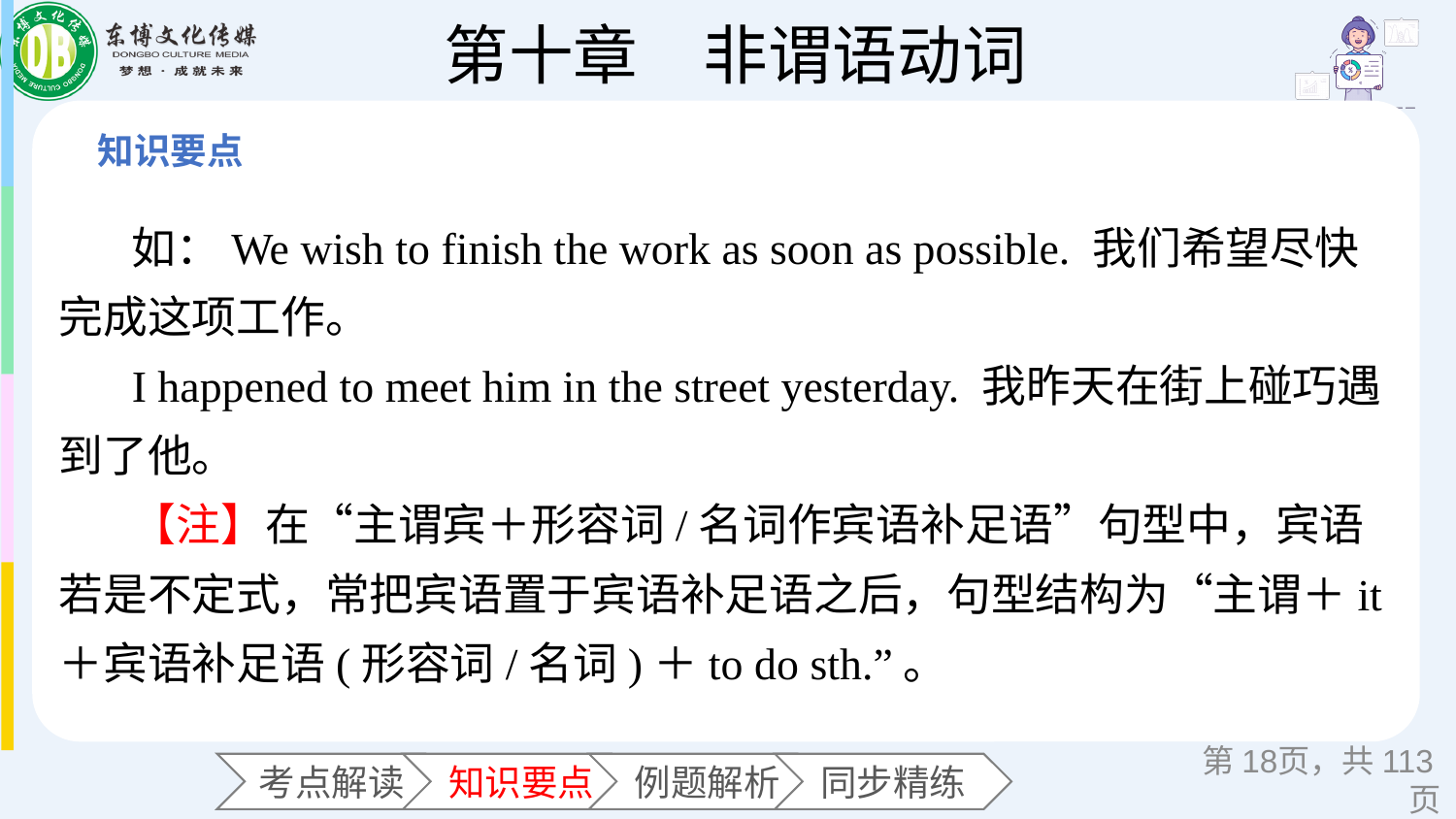

如：We wish to finish the work as soon as possible. 我们希望尽快完成这项工作。
I happened to meet him in the street yesterday. 我昨天在街上碰巧遇到了他。
【注】在“主谓宾＋形容词/名词作宾语补足语”句型中，宾语若是不定式，常把宾语置于宾语补足语之后，句型结构为“主谓＋it＋宾语补足语(形容词/名词)＋to do sth.”。
第18页，共113页